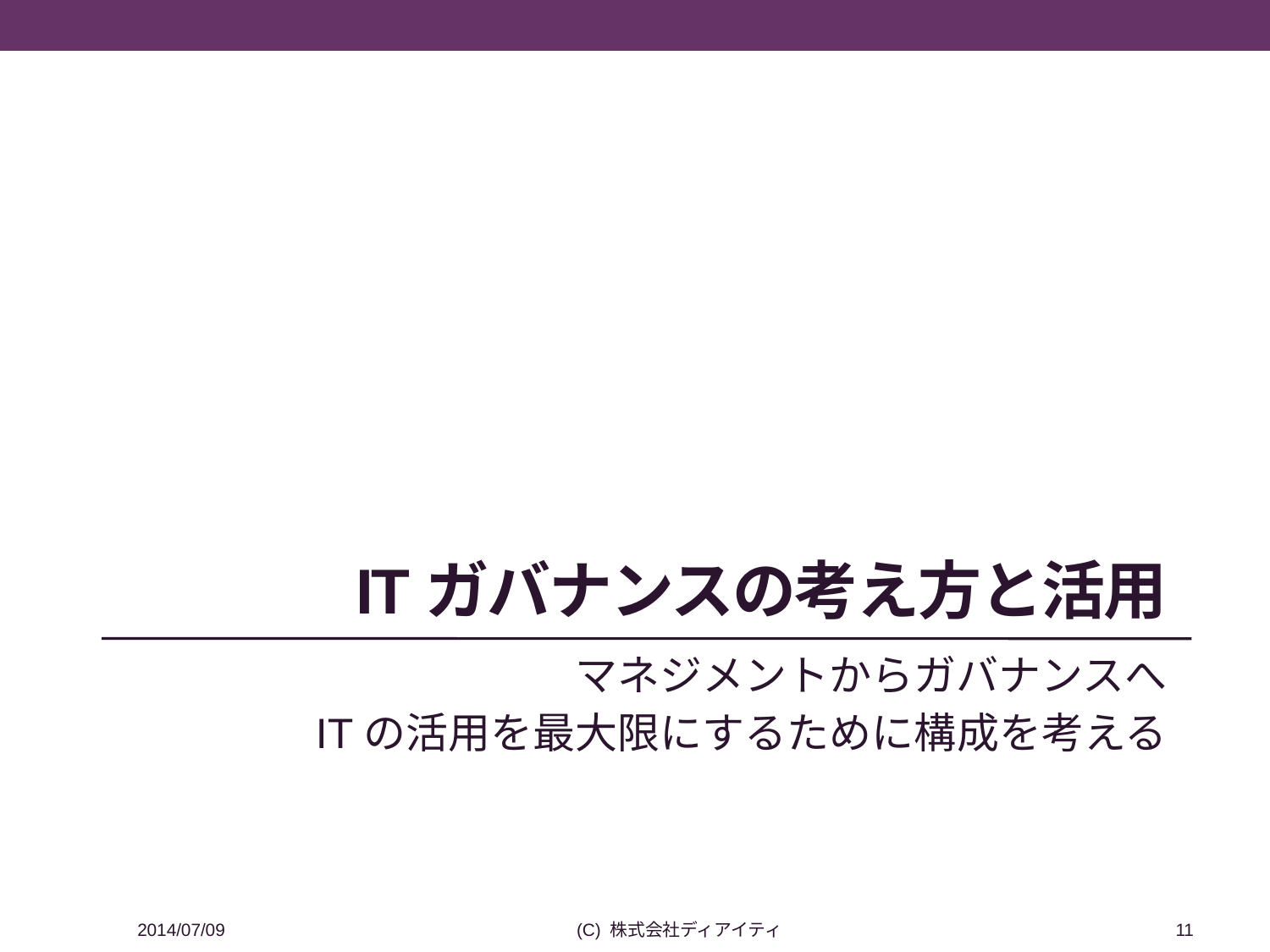

# ITガバナンスの考え方と活用
マネジメントからガバナンスへ
ITの活用を最大限にするために構成を考える
2014/07/09
(C) 株式会社ディアイティ
11